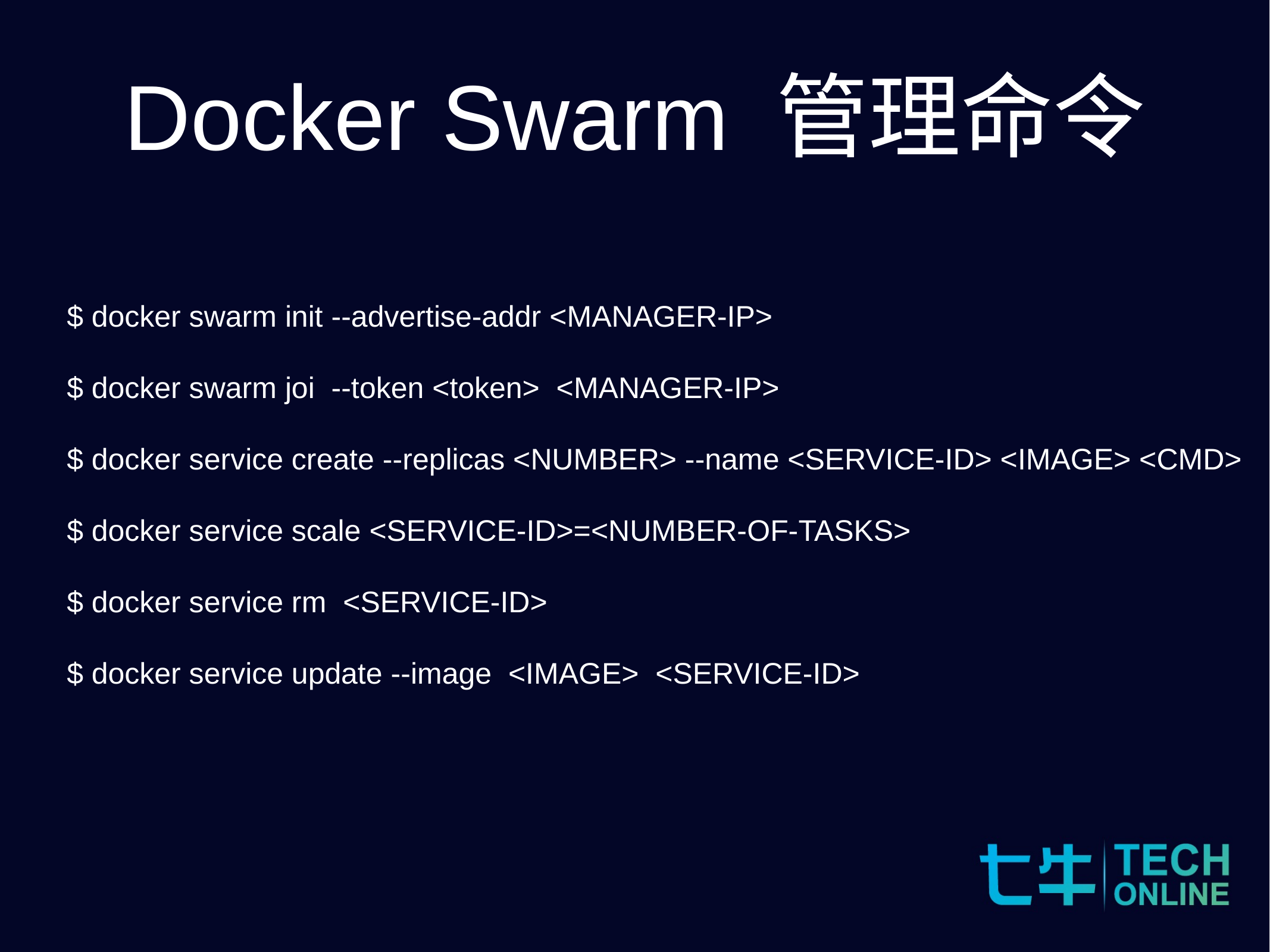

Docker Swarm 管理命令
$ docker swarm init --advertise-addr <MANAGER-IP>
$ docker swarm joi  --token <token>  <MANAGER-IP>
$ docker service create --replicas <NUMBER> --name <SERVICE-ID> <IMAGE> <CMD>
$ docker service scale <SERVICE-ID>=<NUMBER-OF-TASKS>
$ docker service rm  <SERVICE-ID>
$ docker service update --image  <IMAGE>  <SERVICE-ID>